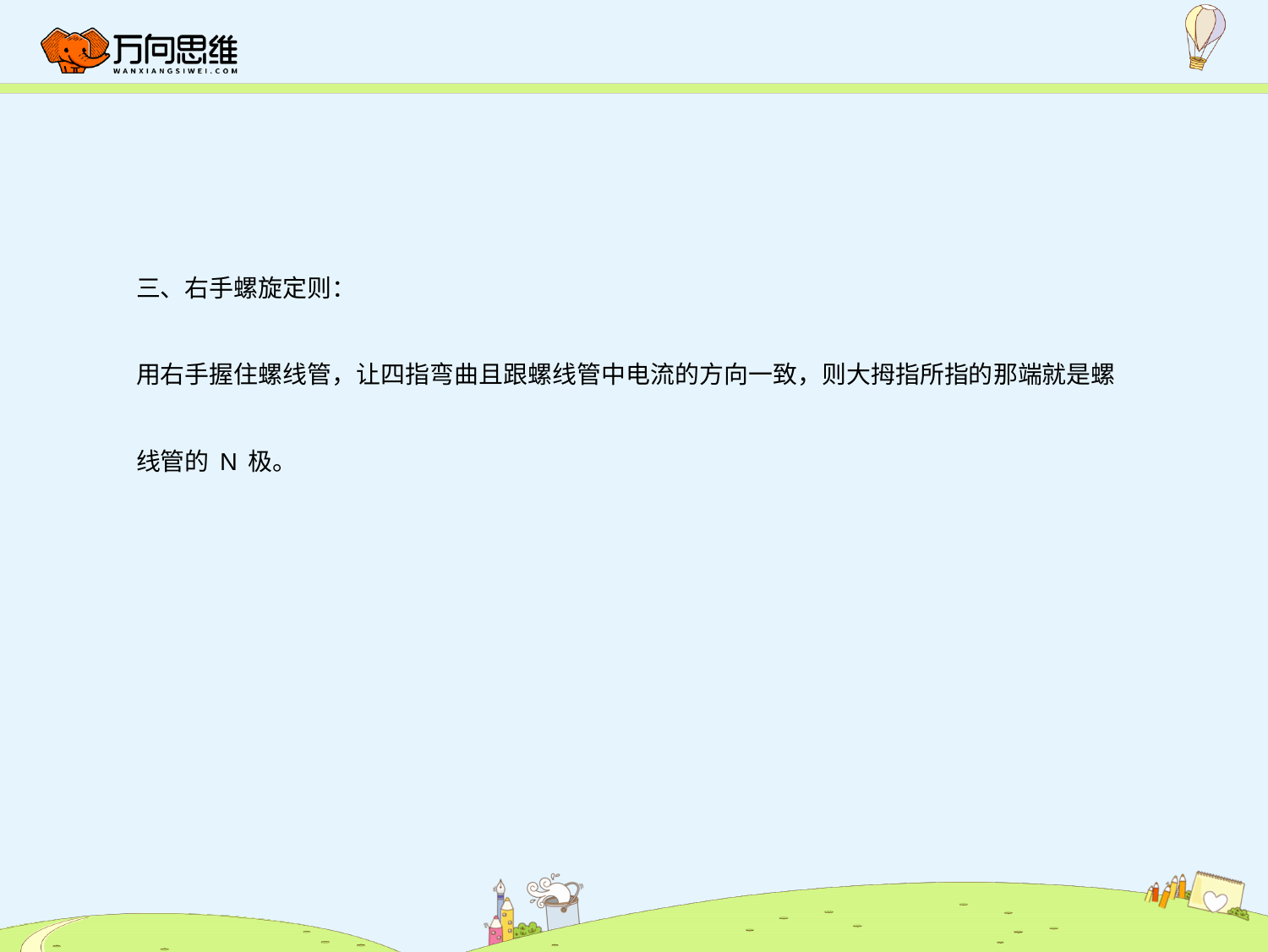

三、右手螺旋定则：
用右手握住螺线管，让四指弯曲且跟螺线管中电流的方向一致，则大拇指所指的那端就是螺线管的N极。